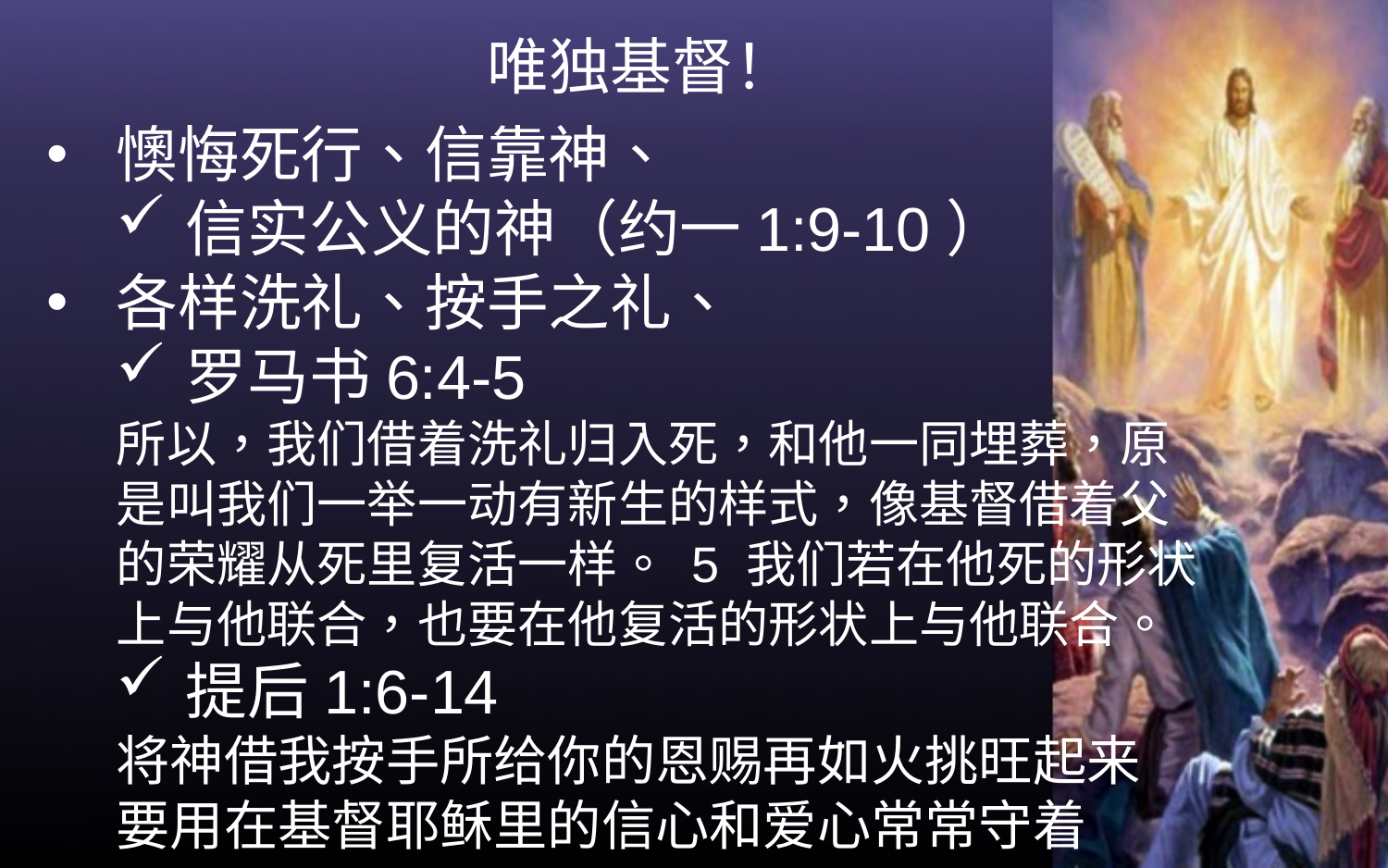

唯独基督！
懊悔死行、信靠神、
信实公义的神（约一1:9-10）
各样洗礼、按手之礼、
罗马书6:4-5
所以，我们借着洗礼归入死，和他一同埋葬，原是叫我们一举一动有新生的样式，像基督借着父的荣耀从死里复活一样。 5 我们若在他死的形状上与他联合，也要在他复活的形状上与他联合。
提后1:6-14
将神借我按手所给你的恩赐再如火挑旺起来
要用在基督耶稣里的信心和爱心常常守着